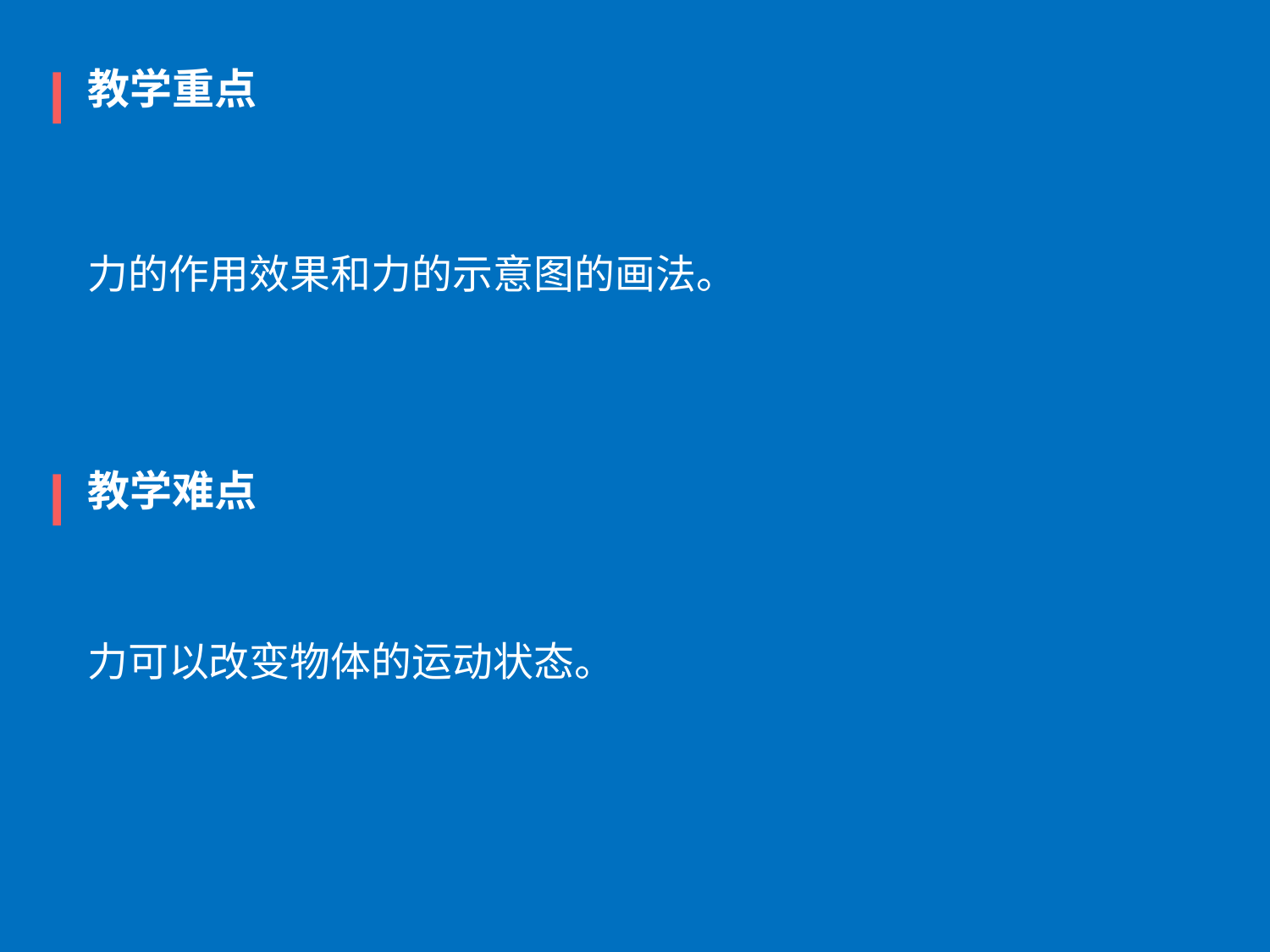

教学重点

力的作用效果和力的示意图的画法。
教学难点

力可以改变物体的运动状态。